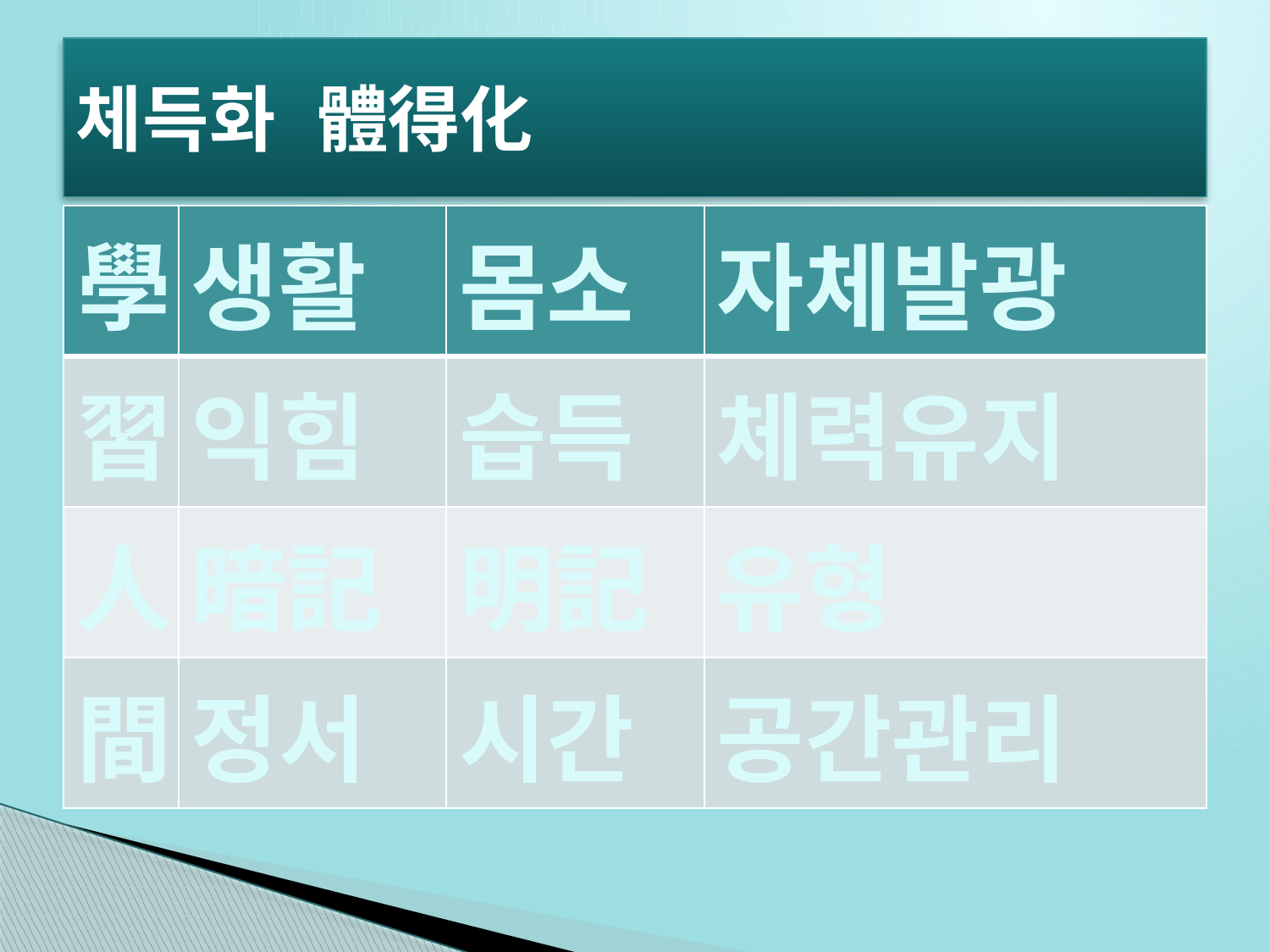

# 체득화  體得化
| 學 | 생활 | 몸소 | 자체발광 |
| --- | --- | --- | --- |
| 習 | 익힘 | 습득 | 체력유지 |
| 人 | 暗記 | 明記 | 유형 |
| 間 | 정서 | 시간 | 공간관리 |